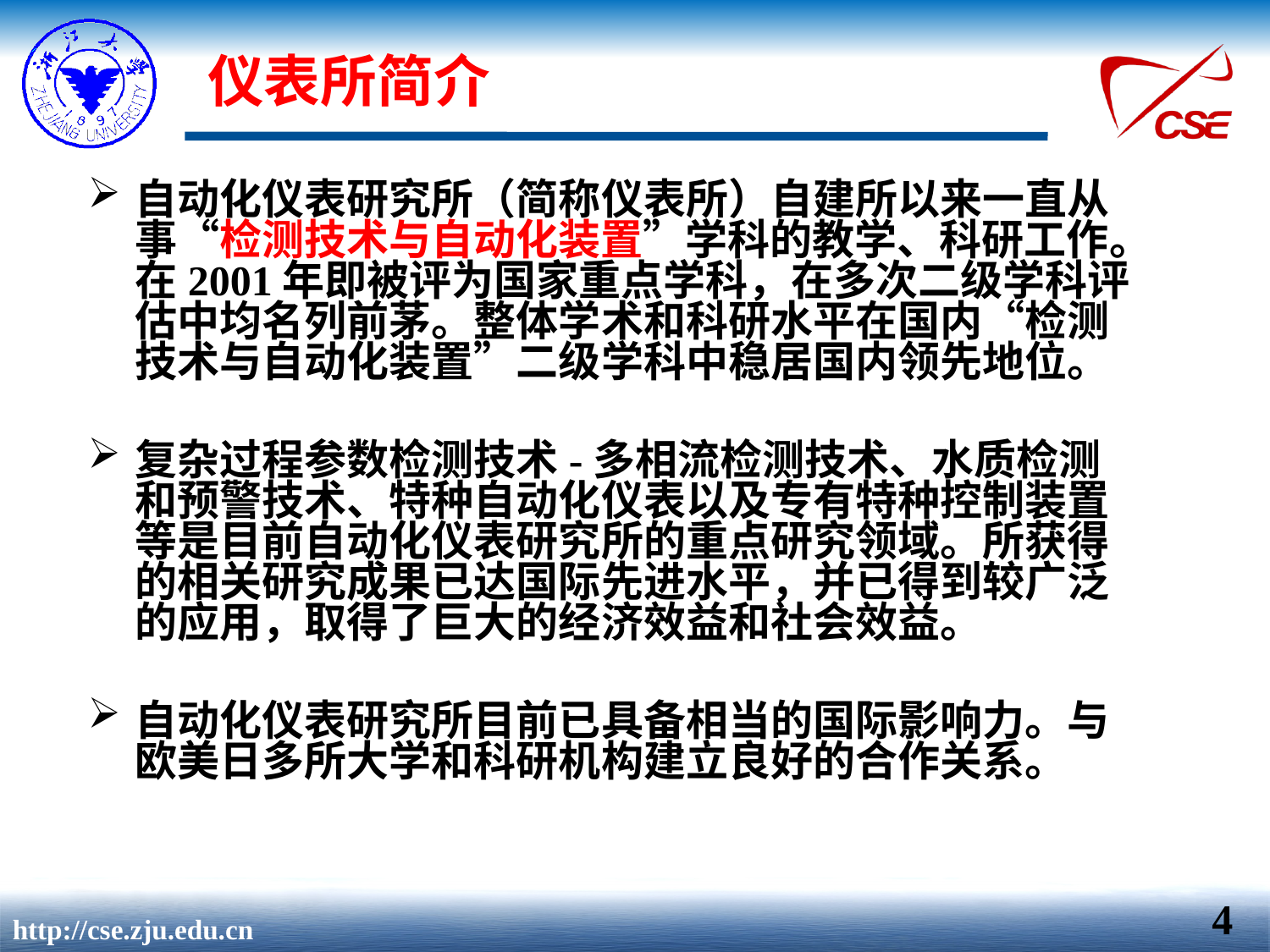

# 仪表所简介
自动化仪表研究所（简称仪表所）自建所以来一直从事“检测技术与自动化装置”学科的教学、科研工作。在2001年即被评为国家重点学科，在多次二级学科评估中均名列前茅。整体学术和科研水平在国内“检测技术与自动化装置”二级学科中稳居国内领先地位。

复杂过程参数检测技术-多相流检测技术、水质检测和预警技术、特种自动化仪表以及专有特种控制装置等是目前自动化仪表研究所的重点研究领域。所获得的相关研究成果已达国际先进水平，并已得到较广泛的应用，取得了巨大的经济效益和社会效益。

自动化仪表研究所目前已具备相当的国际影响力。与欧美日多所大学和科研机构建立良好的合作关系。